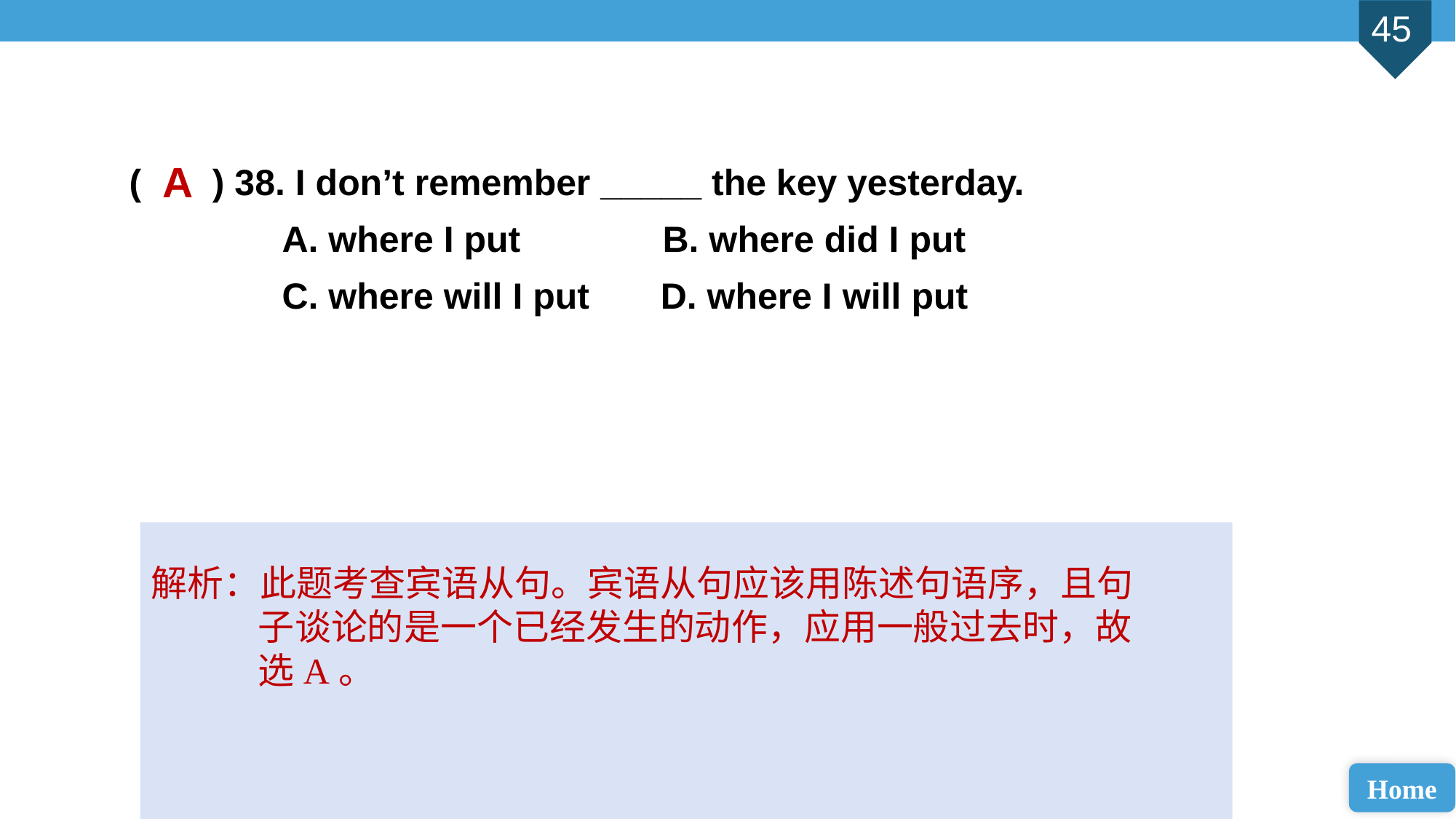

(       ) 38. I don’t remember _____ the key yesterday.
               A. where I put              B. where did I put
               C. where will I put       D. where I will put
A

解析：此题考查宾语从句。宾语从句应该用陈述句语序，且句子谈论的是一个已经发生的动作，应用一般过去时，故选A。